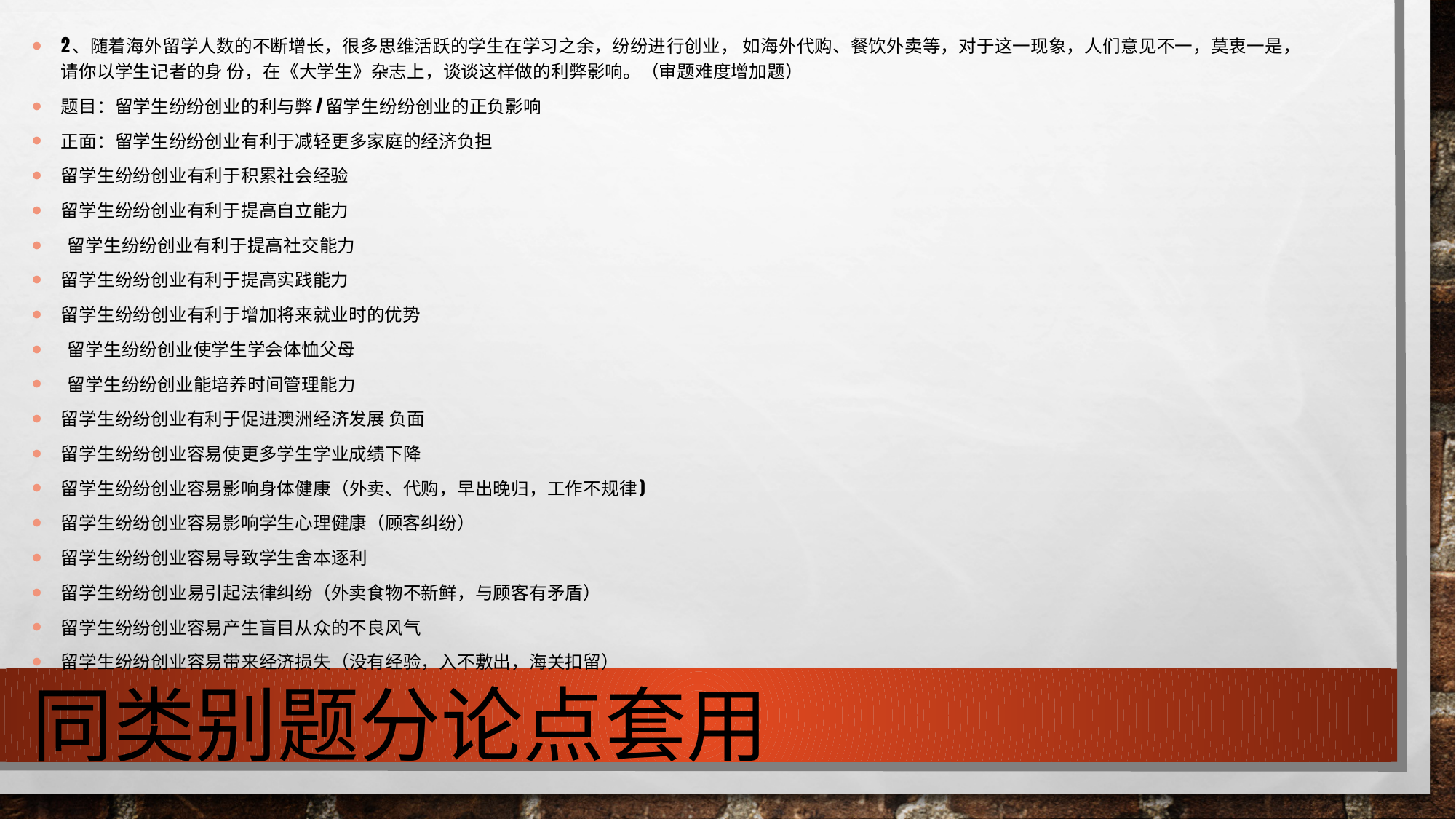

2、随着海外留学人数的不断增长，很多思维活跃的学生在学习之余，纷纷进行创业， 如海外代购、餐饮外卖等，对于这一现象，人们意见不一，莫衷一是，请你以学生记者的身 份，在《大学生》杂志上，谈谈这样做的利弊影响。（审题难度增加题）
题目：留学生纷纷创业的利与弊/留学生纷纷创业的正负影响
正面：留学生纷纷创业有利于减轻更多家庭的经济负担
留学生纷纷创业有利于积累社会经验
留学生纷纷创业有利于提高自立能力
 留学生纷纷创业有利于提高社交能力
留学生纷纷创业有利于提高实践能力
留学生纷纷创业有利于增加将来就业时的优势
 留学生纷纷创业使学生学会体恤父母
 留学生纷纷创业能培养时间管理能力
留学生纷纷创业有利于促进澳洲经济发展 负面
留学生纷纷创业容易使更多学生学业成绩下降
留学生纷纷创业容易影响身体健康（外卖、代购，早出晚归，工作不规律)
留学生纷纷创业容易影响学生心理健康（顾客纠纷）
留学生纷纷创业容易导致学生舍本逐利
留学生纷纷创业易引起法律纠纷（外卖食物不新鲜，与顾客有矛盾）
留学生纷纷创业容易产生盲目从众的不良风气
留学生纷纷创业容易带来经济损失（没有经验，入不敷出，海关扣留）
# 同类别题分论点套用